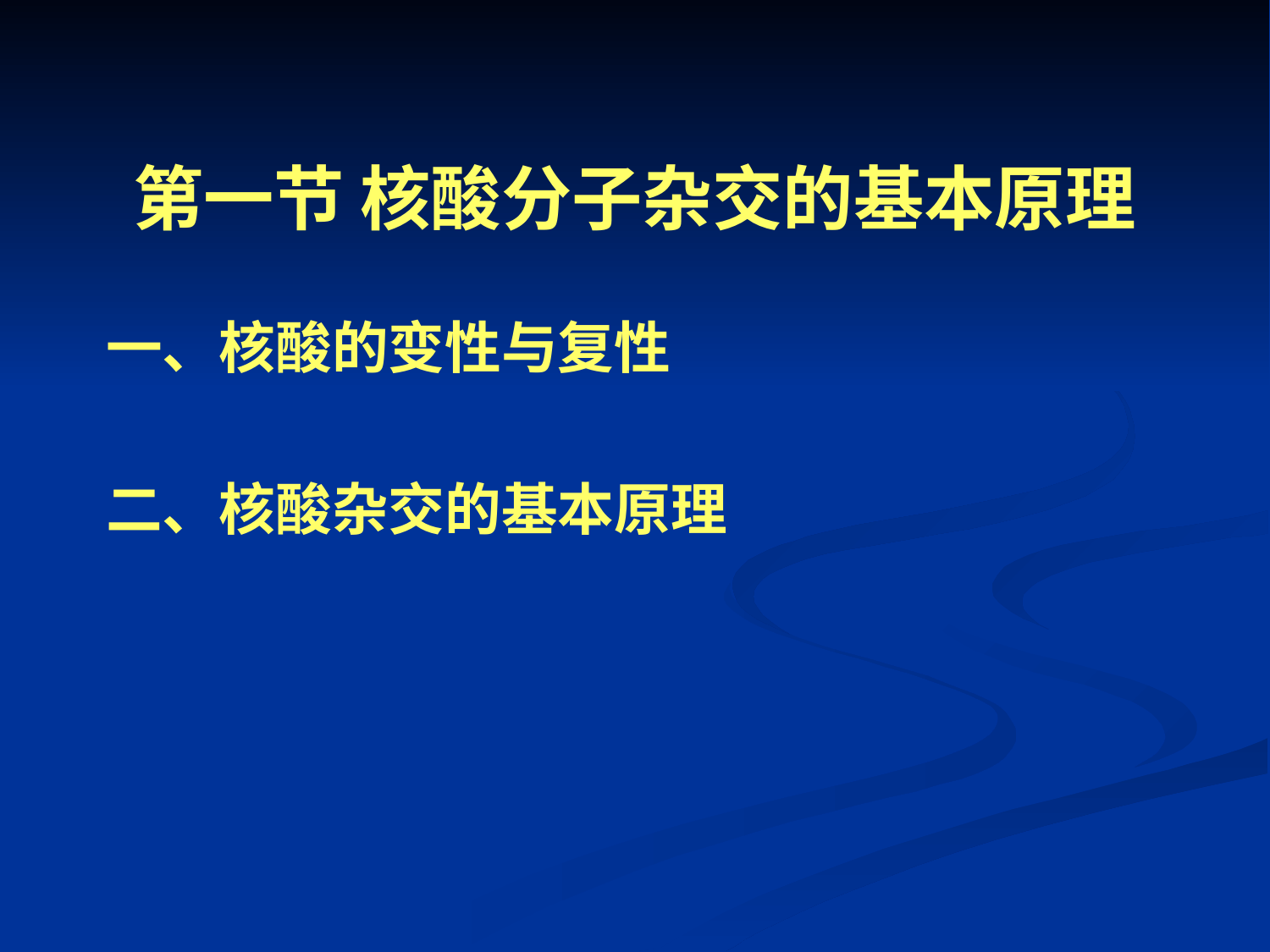

# 第一节 核酸分子杂交的基本原理
一、核酸的变性与复性

二、核酸杂交的基本原理